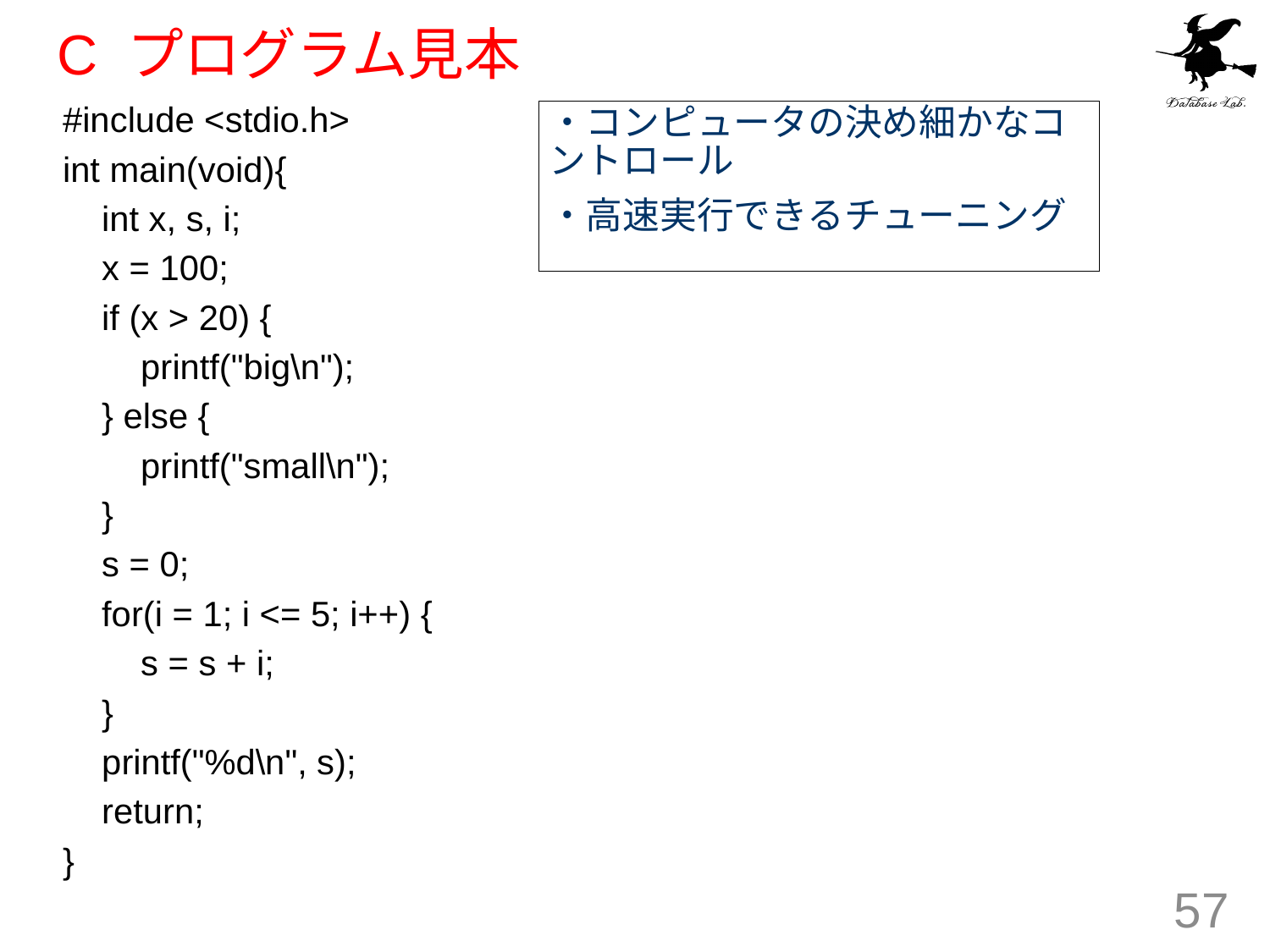

# C プログラム見本
#include <stdio.h>
int main(void){
    int x, s, i;
    x = 100;
    if (x > 20) {
        printf("big\n");
    } else {
        printf("small\n");
    }
    s = 0;
    for(i = 1; i <= 5; i++) {
        s = s + i;
    }
    printf("%d\n", s);
    return;
}
・コンピュータの決め細かなコントロール
・高速実行できるチューニング
57